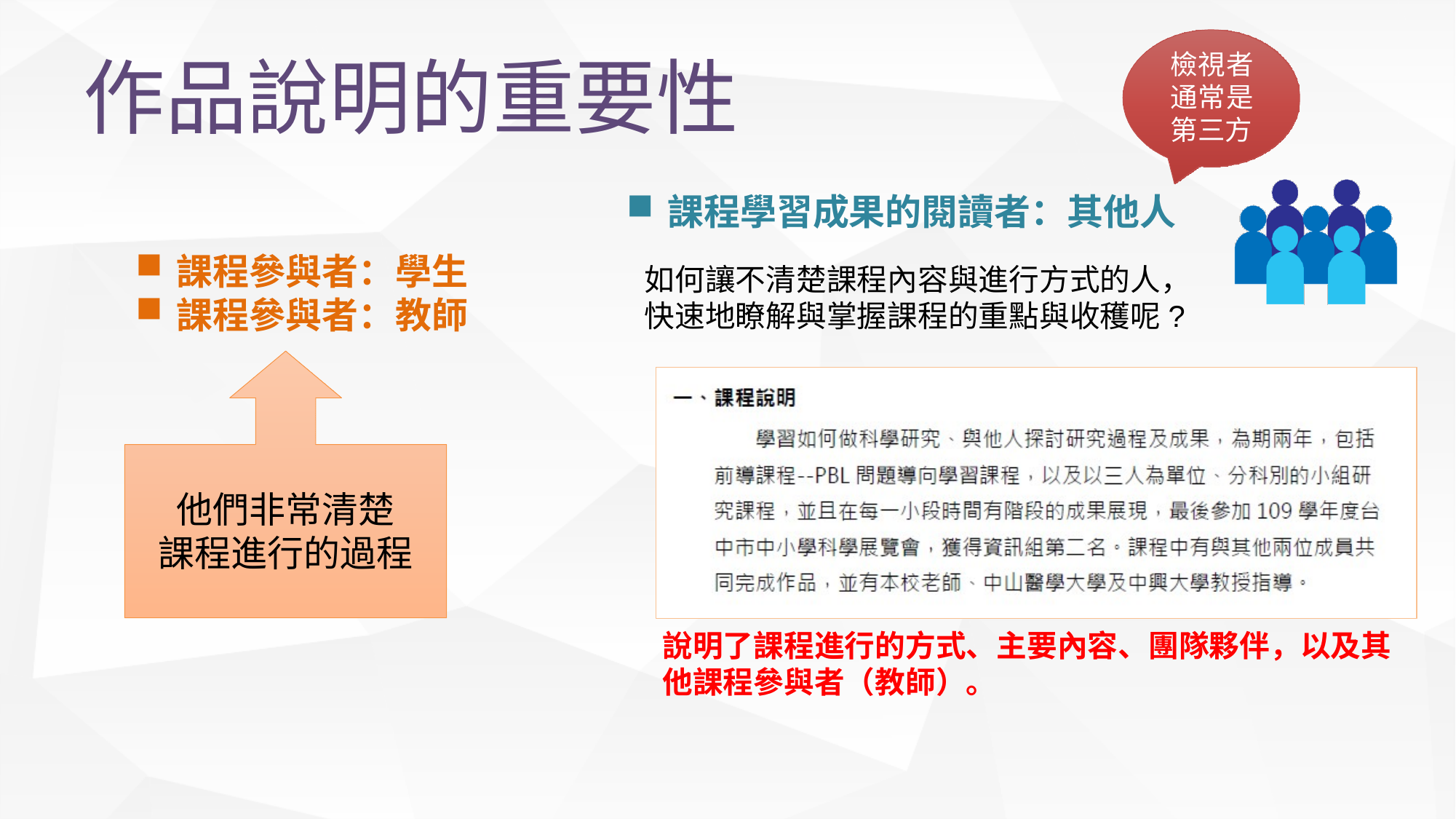

# 作品說明的重要性
檢視者 通常是 第三方

課程學習成果的閱讀者：其他人
如何讓不清楚課程內容與進行方式的人， 快速地瞭解與掌握課程的重點與收穫呢?
課程參與者：學生
課程參與者：教師

他們非常清楚
課程進行的過程
說明了課程進行的方式、主要內容、團隊夥伴，以及其 他課程參與者（教師）。